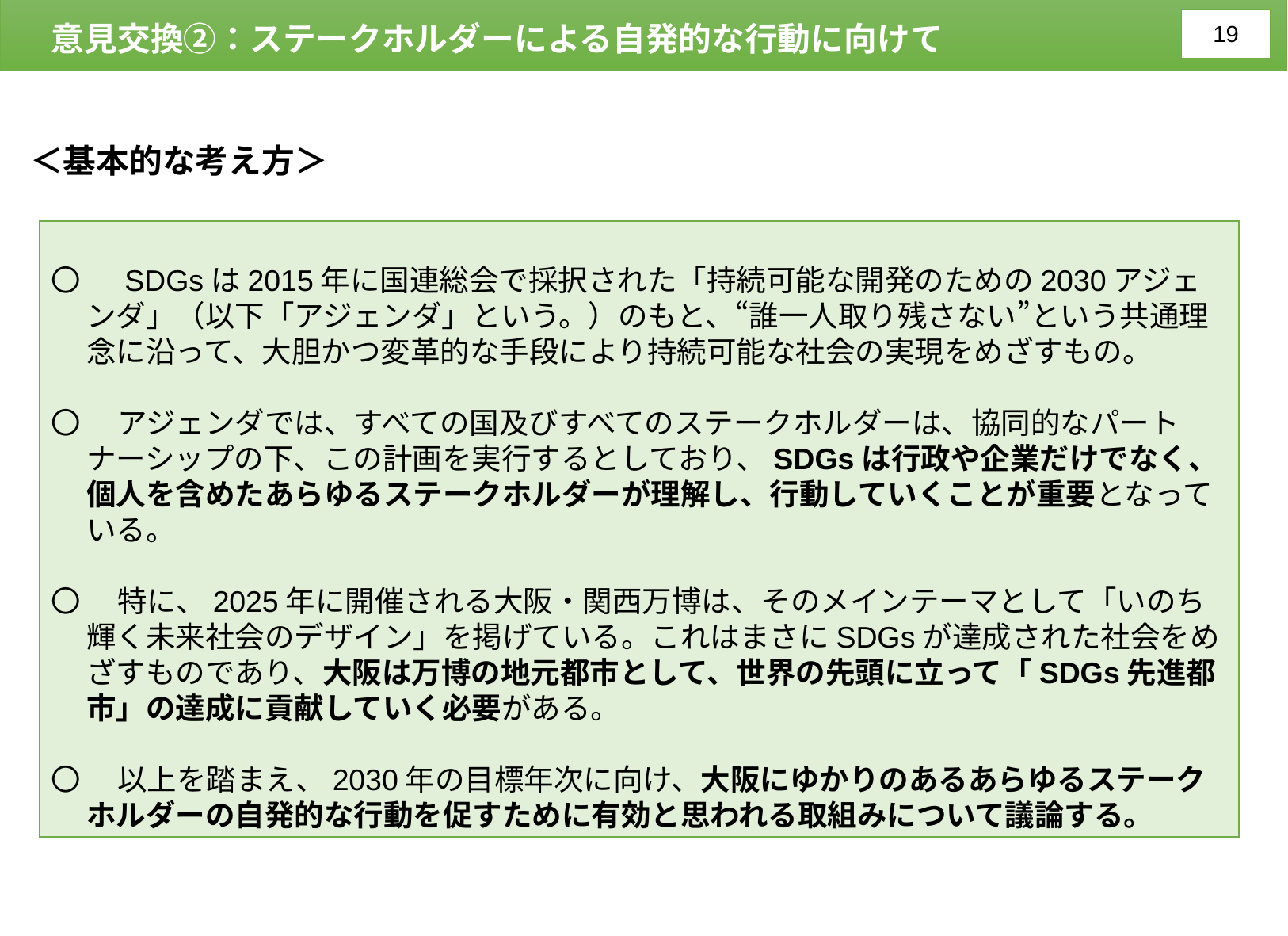

意見交換②：ステークホルダーによる自発的な行動に向けて
＜基本的な考え方＞

〇　 SDGsは2015年に国連総会で採択された「持続可能な開発のための2030アジェンダ」（以下「アジェンダ」という。）のもと、“誰一人取り残さない”という共通理念に沿って、大胆かつ変革的な手段により持続可能な社会の実現をめざすもの。

〇　 アジェンダでは、すべての国及びすべてのステークホルダーは、協同的なパートナーシップの下、この計画を実行するとしており、SDGsは行政や企業だけでなく、個人を含めたあらゆるステークホルダーが理解し、行動していくことが重要となっている。

〇　 特に、2025年に開催される大阪・関西万博は、そのメインテーマとして「いのち輝く未来社会のデザイン」を掲げている。これはまさにSDGsが達成された社会をめざすものであり、大阪は万博の地元都市として、世界の先頭に立って「SDGs先進都市」の達成に貢献していく必要がある。

〇　 以上を踏まえ、2030年の目標年次に向け、大阪にゆかりのあるあらゆるステークホルダーの自発的な行動を促すために有効と思われる取組みについて議論する。